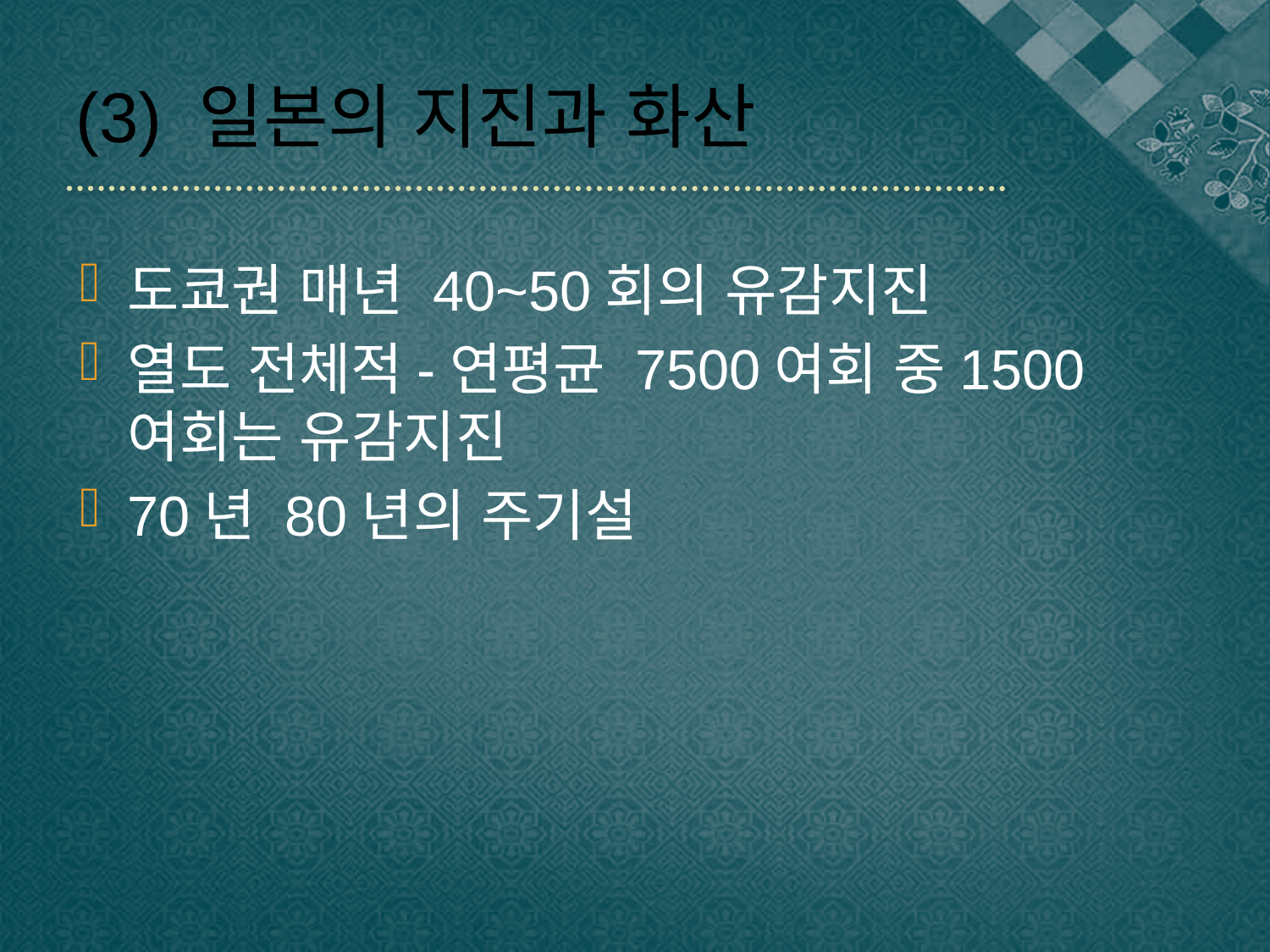

# (3) 일본의 지진과 화산
도쿄권 매년 40~50회의 유감지진
열도 전체적-연평균 7500여회 중1500여회는 유감지진
70년 80년의 주기설